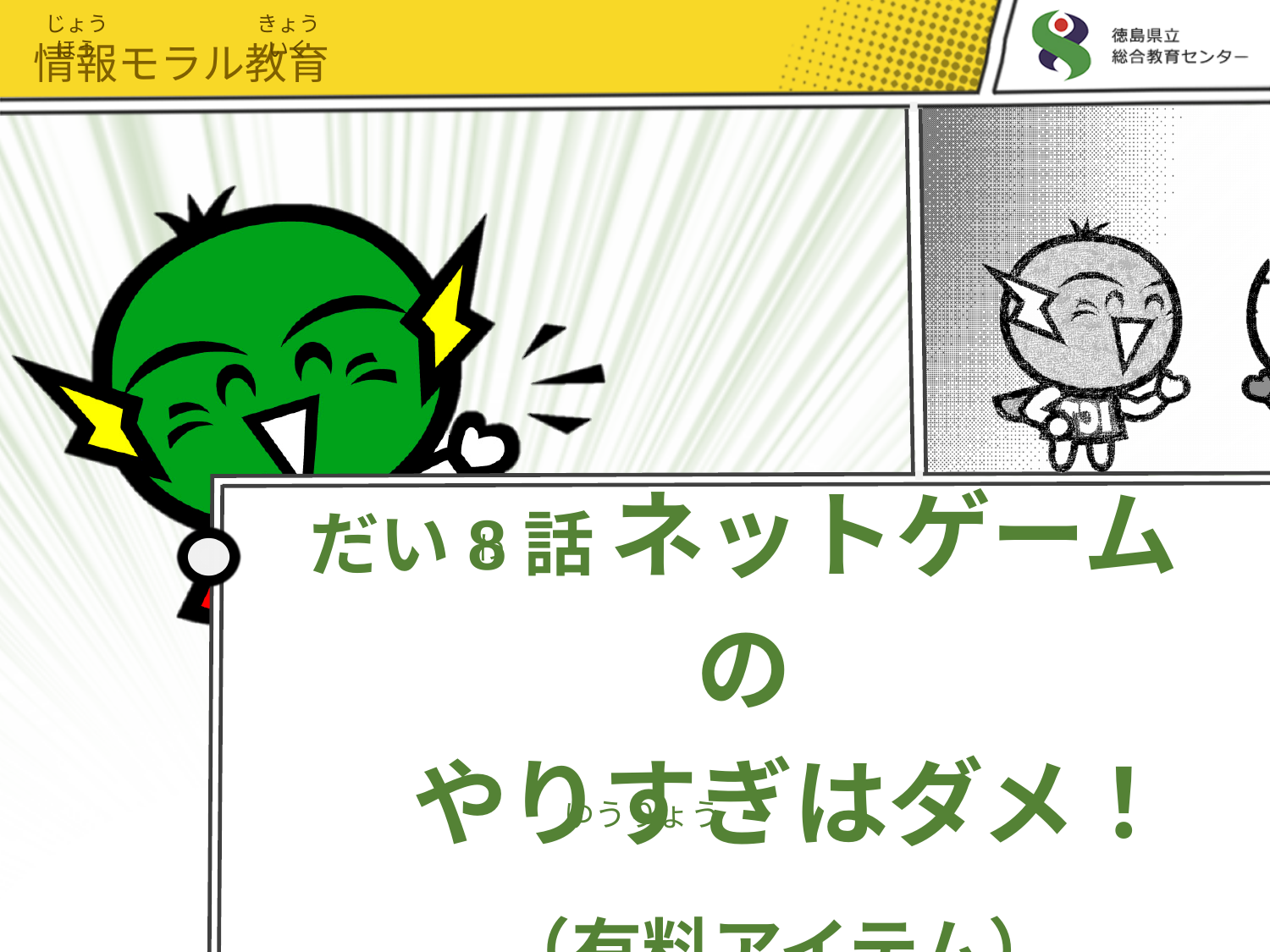

じょうほう
きょういく
情報モラル教育
# だい8話 ネットゲームの 　やりすぎはダメ！ 　（有料アイテム）
わ
ゆうりょう